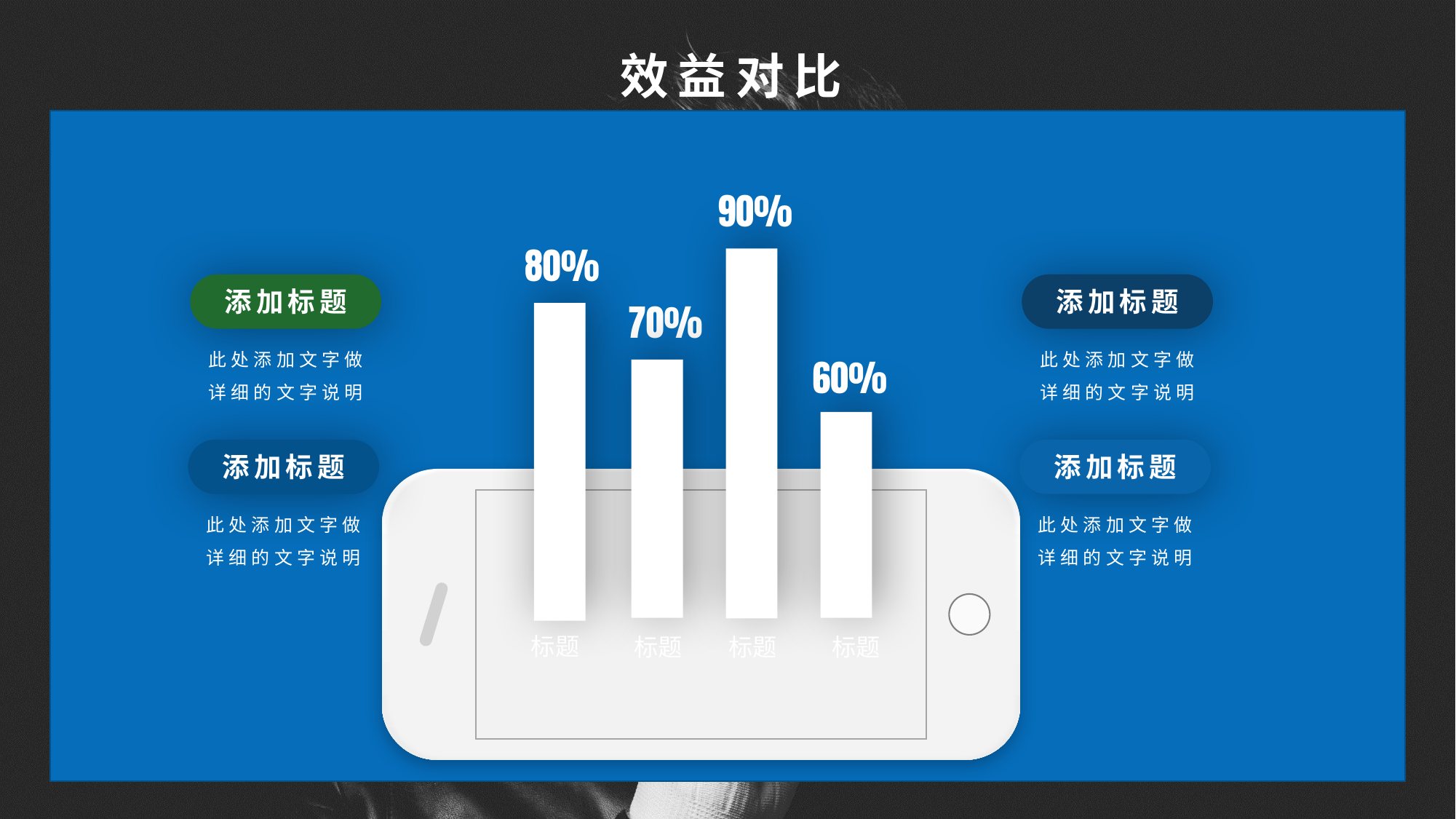

效益对比
90%

标题
80%

标题

添加标题
添加标题
70%

标题
此处添加文字做
详细的文字说明
此处添加文字做
详细的文字说明
60%

标题

添加标题
添加标题

此处添加文字做
详细的文字说明
此处添加文字做
详细的文字说明